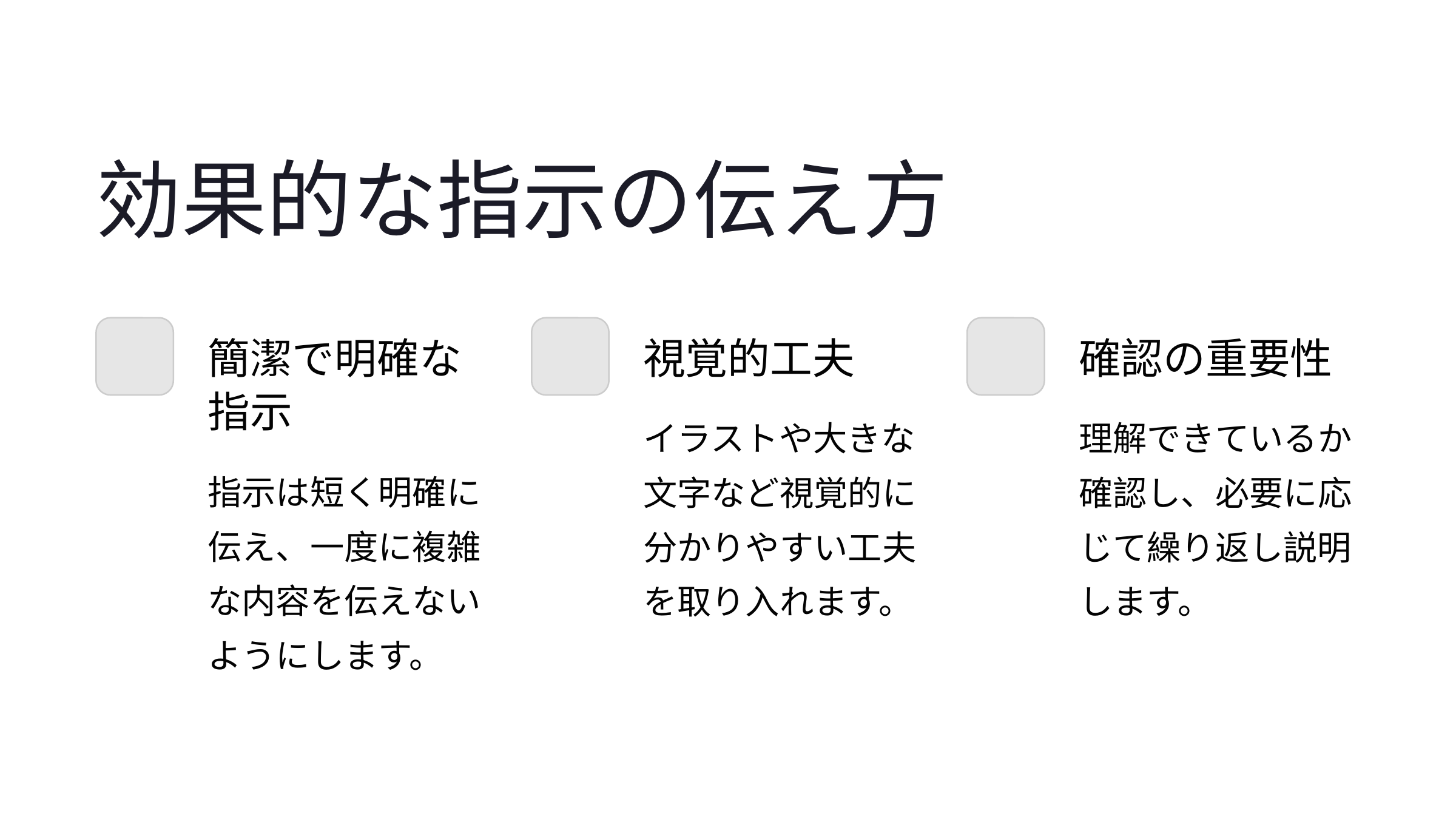

効果的な指示の伝え方

簡潔で明確な指示
視覚的工夫
確認の重要性
イラストや大きな文字など視覚的に分かりやすい工夫を取り入れます。
理解できているか確認し、必要に応じて繰り返し説明します。
指示は短く明確に伝え、一度に複雑な内容を伝えないようにします。